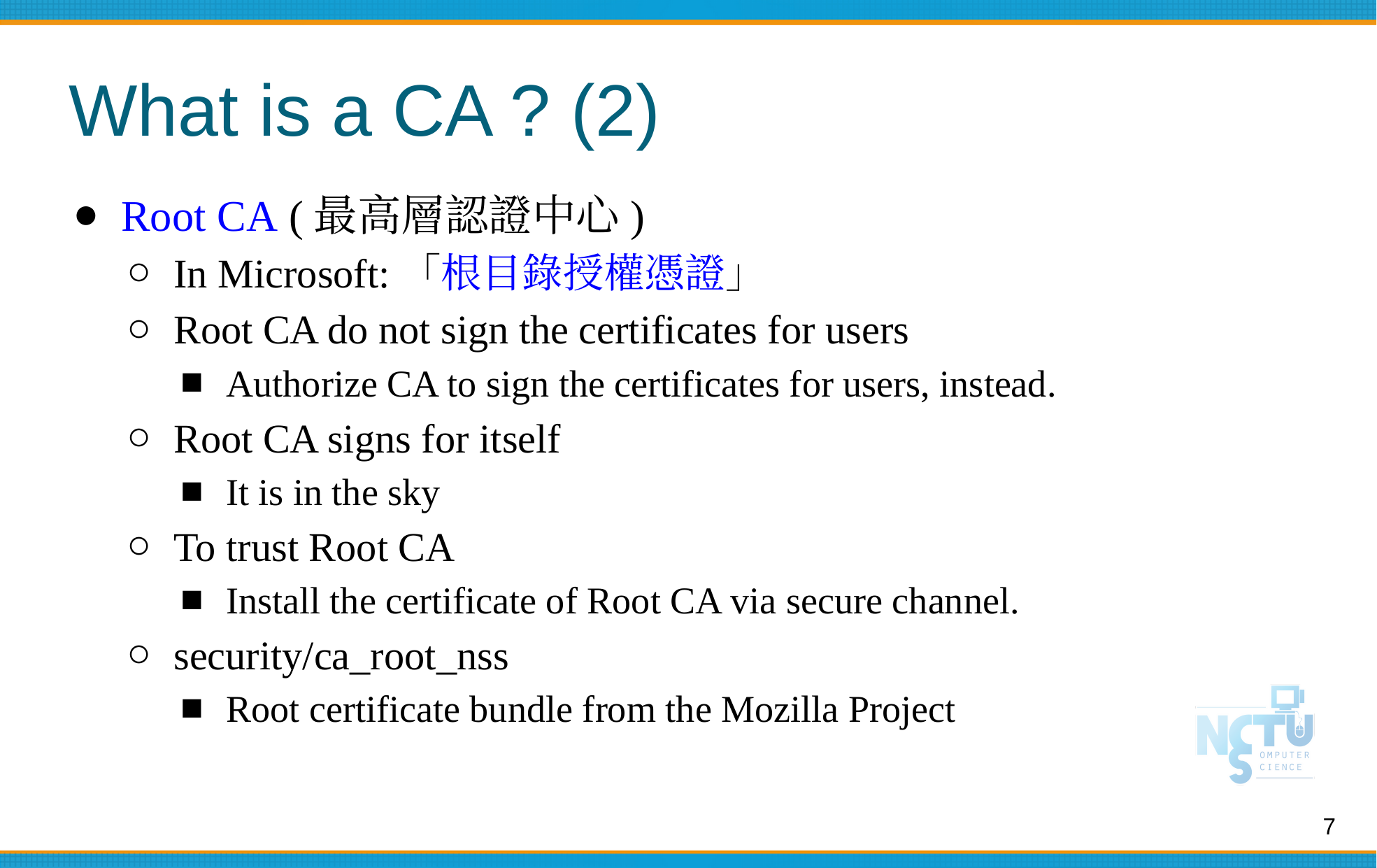

# What is a CA ? (2)
Root CA (最高層認證中心)
In Microsoft:「根目錄授權憑證」
Root CA do not sign the certificates for users
Authorize CA to sign the certificates for users, instead.
Root CA signs for itself
It is in the sky
To trust Root CA
Install the certificate of Root CA via secure channel.
security/ca_root_nss
Root certificate bundle from the Mozilla Project
7